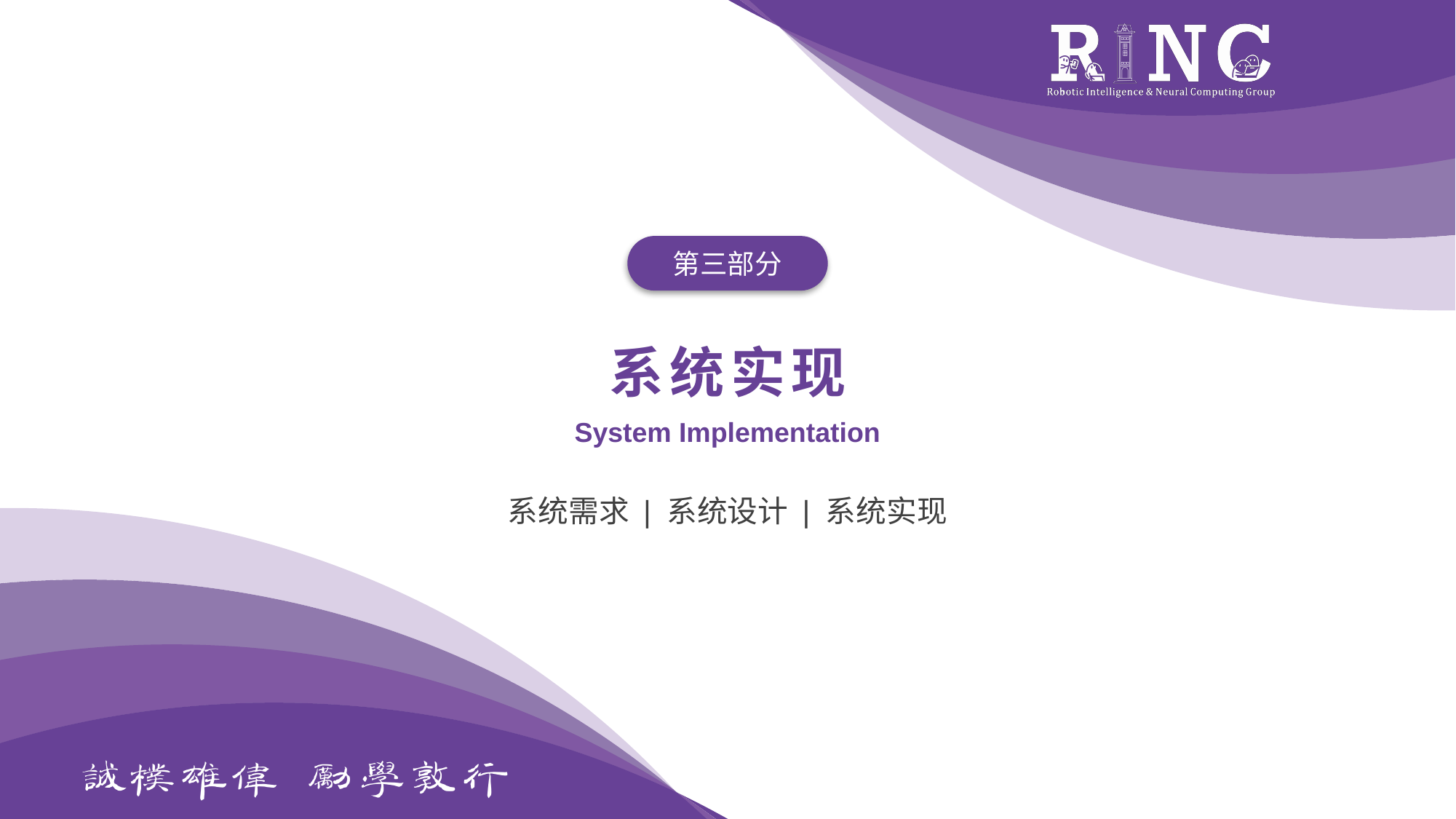

第三部分
系统实现
System Implementation
系统需求 | 系统设计 | 系统实现